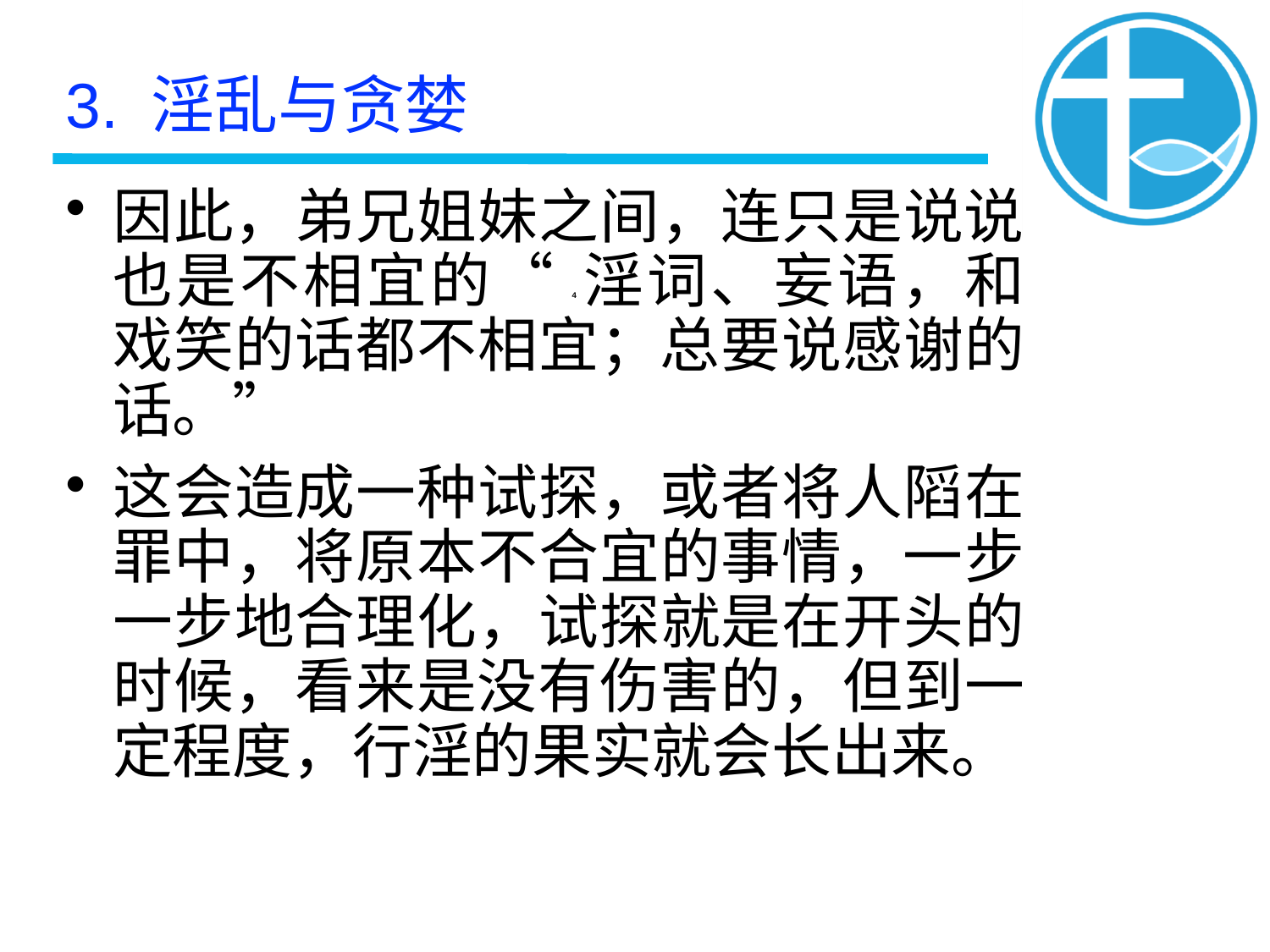

3. 淫乱与贪婪
因此，弟兄姐妹之间，连只是说说也是不相宜的“4淫词、妄语，和戏笑的话都不相宜；总要说感谢的话。”
这会造成一种试探，或者将人䧟在罪中，将原本不合宜的事情，一步一步地合理化，试探就是在开头的时候，看来是没有伤害的，但到一定程度，行淫的果实就会长出来。